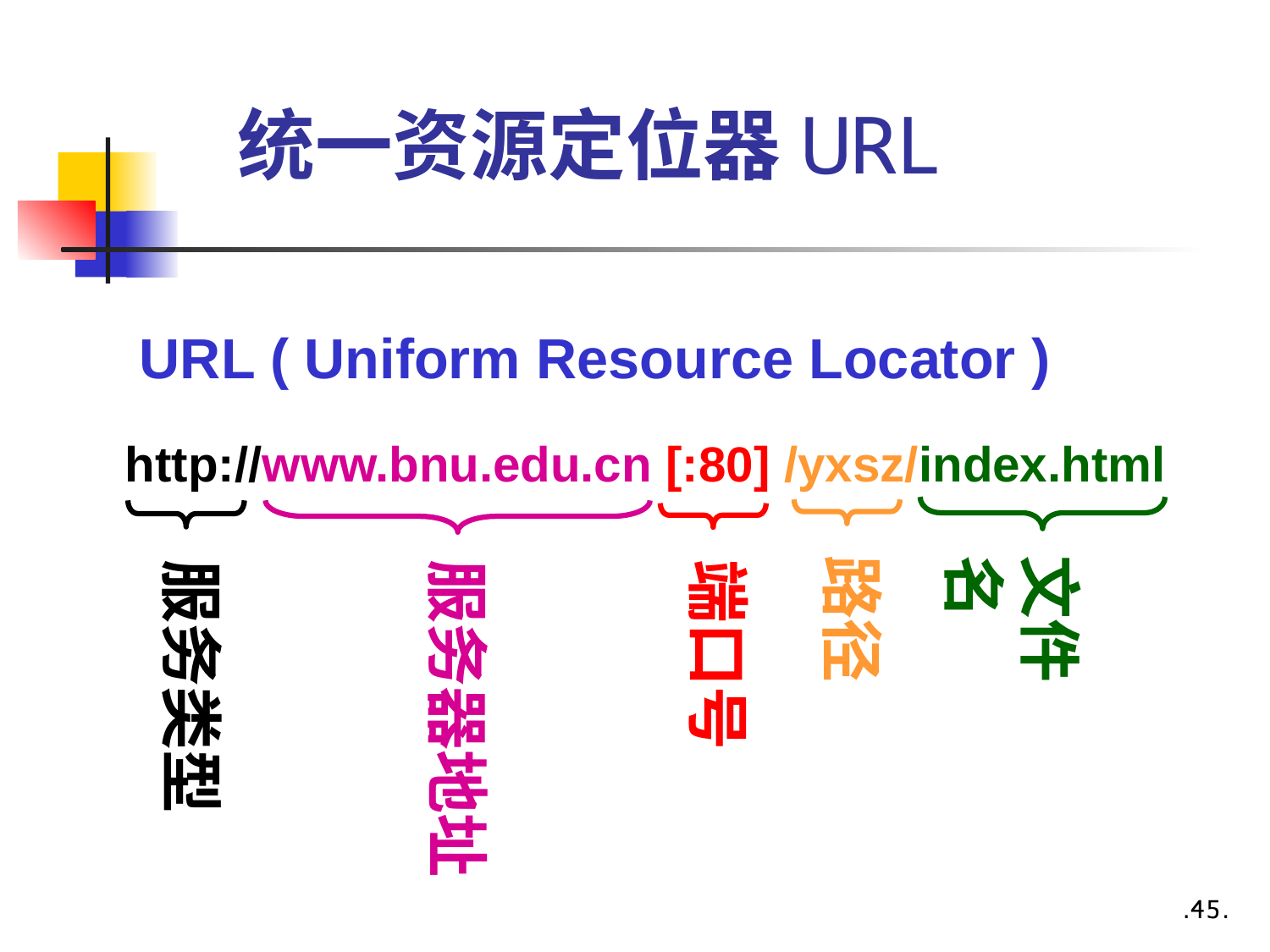

# 统一资源定位器URL
URL ( Uniform Resource Locator )
http://www.bnu.edu.cn [:80] /yxsz/index.html

文件名

路径

服务类型

服务器地址

端口号
.45.